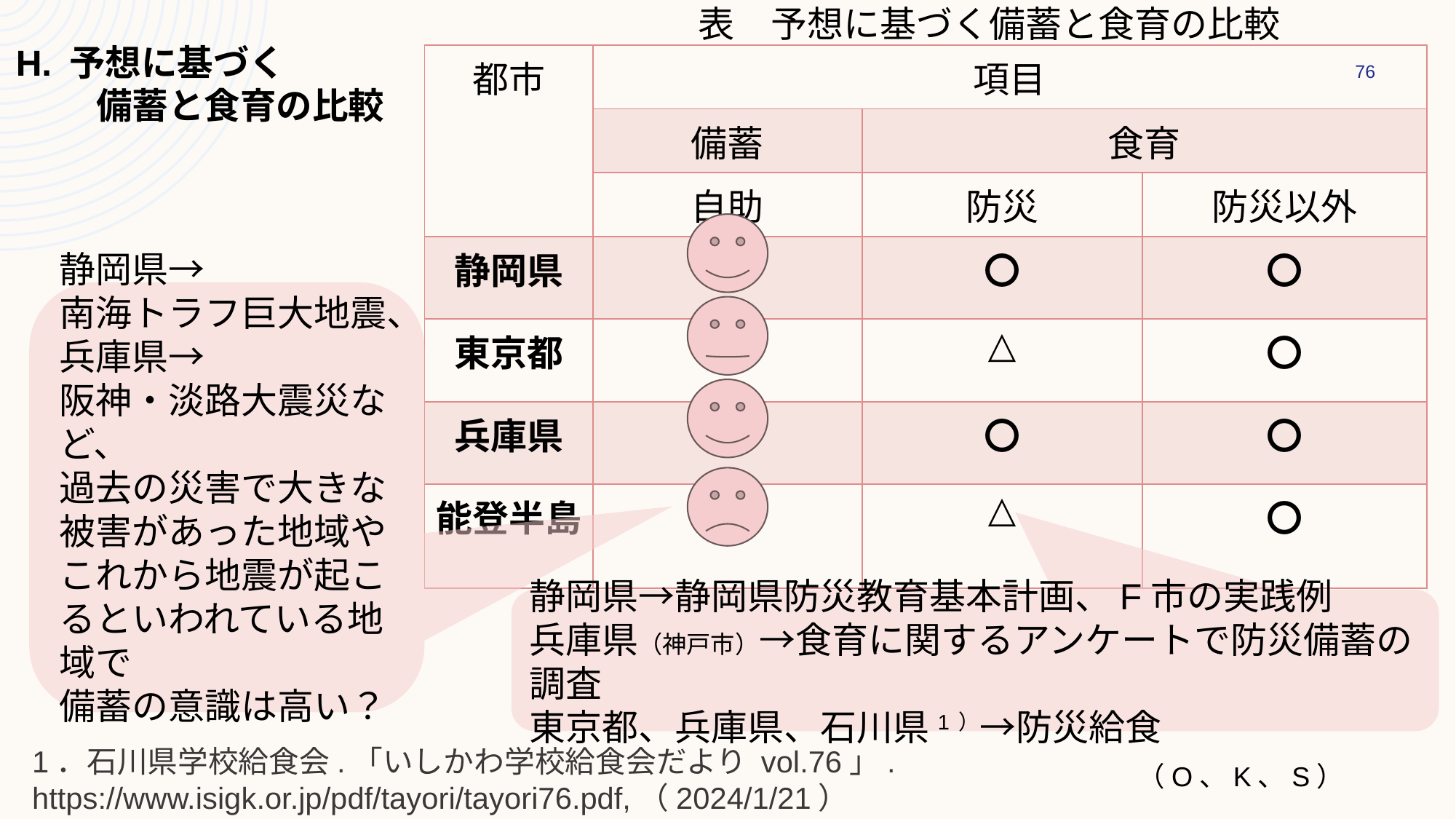

表　予想に基づく備蓄と食育の比較
h. 予想に基づく
　　 備蓄と食育の比較
| 都市 | 項目 |  |  |
| --- | --- | --- | --- |
|  | 備蓄 | 食育 |  |
|  | 自助 | 防災 | 防災以外 |
| 静岡県 |  | 〇 | 〇 |
| 東京都 |  | △ | 〇 |
| 兵庫県 |  | 〇 | 〇 |
| 能登半島 |  | △ | 〇 |
76

静岡県→
南海トラフ巨大地震、
兵庫県→
阪神・淡路大震災など、
過去の災害で大きな被害があった地域や
これから地震が起こるといわれている地域で
備蓄の意識は高い？

静岡県→静岡県防災教育基本計画、F市の実践例
兵庫県（神戸市）→食育に関するアンケートで防災備蓄の調査
東京都、兵庫県、石川県1）→防災給食
1．石川県学校給食会.「いしかわ学校給食会だより vol.76」. https://www.isigk.or.jp/pdf/tayori/tayori76.pdf,（2024/1/21）

（O、K、S）